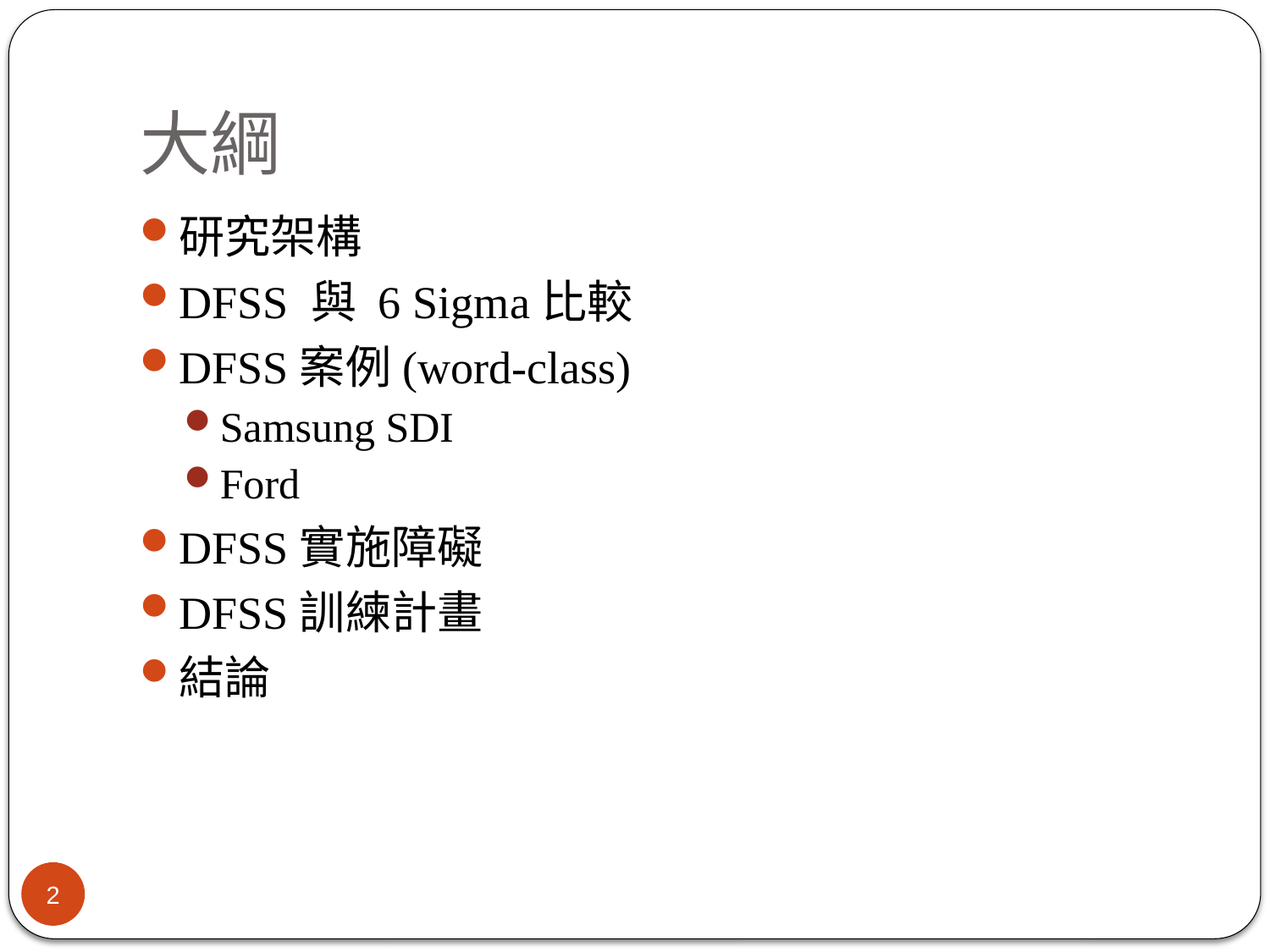

# 大綱
研究架構
DFSS 與 6 Sigma比較
DFSS案例(word-class)
Samsung SDI
Ford
DFSS實施障礙
DFSS訓練計畫
結論